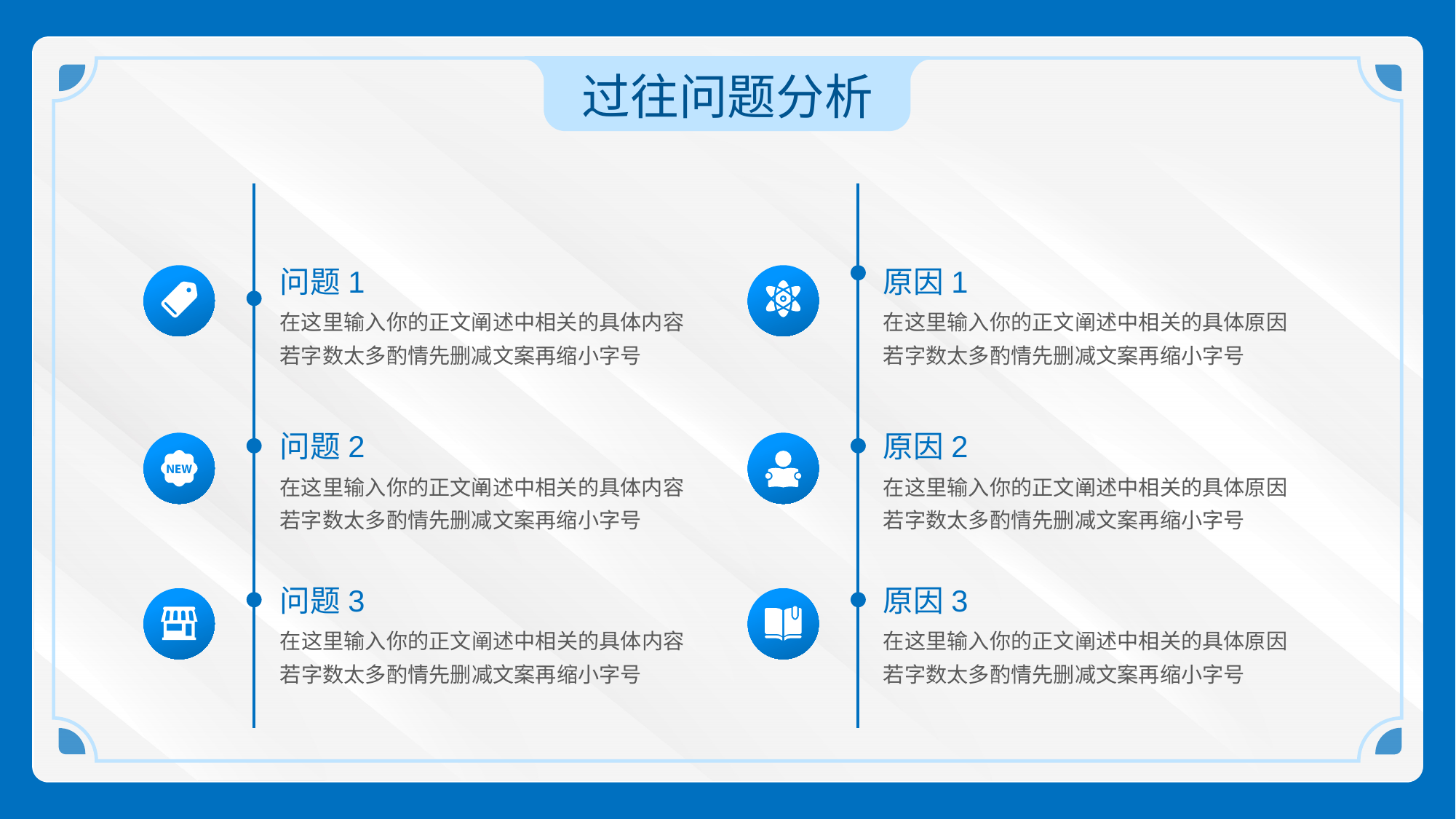

过往问题分析
问题1
原因1

在这里输入你的正文阐述中相关的具体内容若字数太多酌情先删减文案再缩小字号
在这里输入你的正文阐述中相关的具体原因若字数太多酌情先删减文案再缩小字号
问题2
原因2

在这里输入你的正文阐述中相关的具体内容若字数太多酌情先删减文案再缩小字号
在这里输入你的正文阐述中相关的具体原因若字数太多酌情先删减文案再缩小字号
问题3
原因3

在这里输入你的正文阐述中相关的具体内容若字数太多酌情先删减文案再缩小字号
在这里输入你的正文阐述中相关的具体原因若字数太多酌情先删减文案再缩小字号